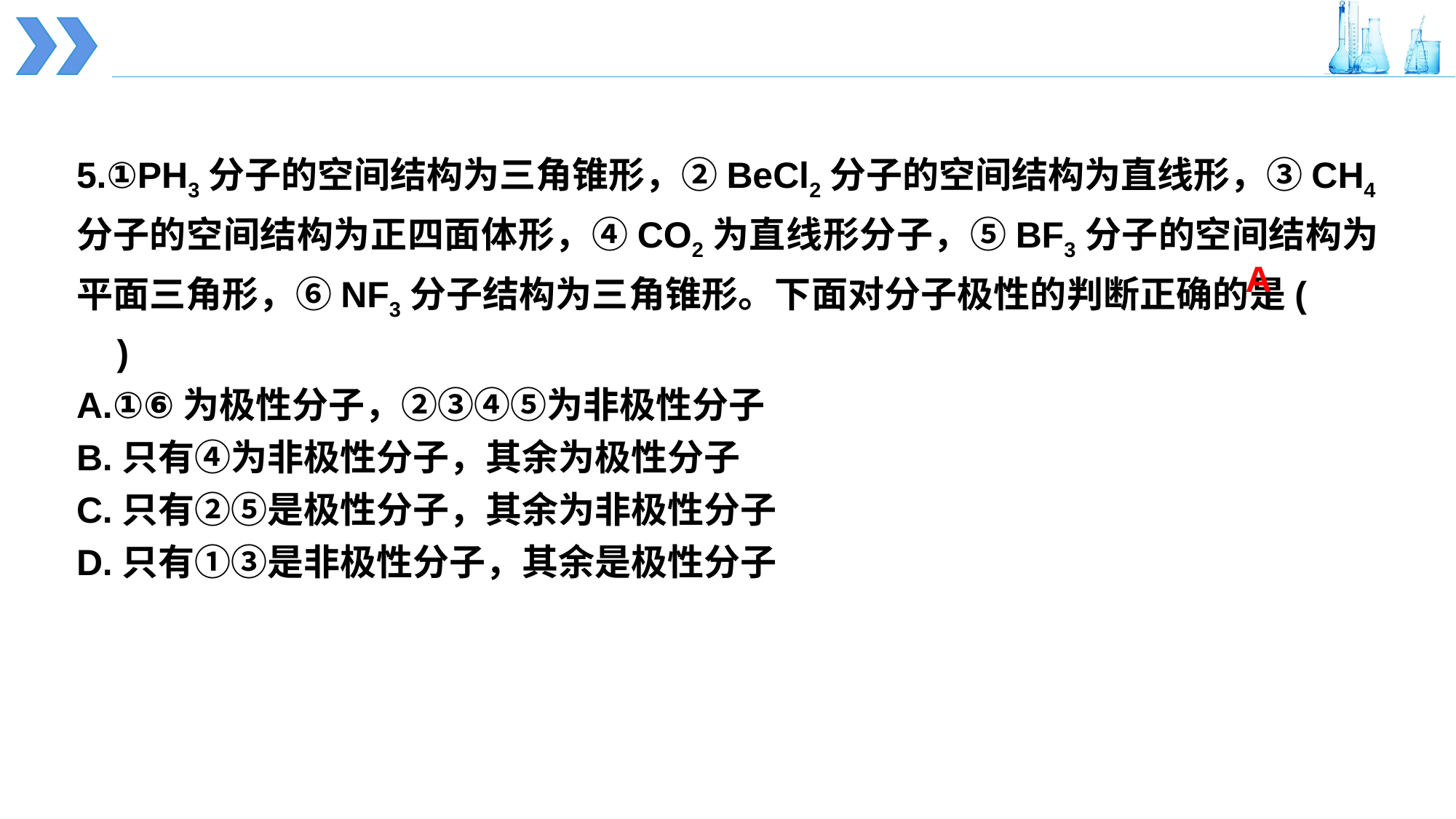

5.①PH3分子的空间结构为三角锥形，②BeCl2分子的空间结构为直线形，③CH4分子的空间结构为正四面体形，④CO2为直线形分子，⑤BF3分子的空间结构为平面三角形，⑥NF3分子结构为三角锥形。下面对分子极性的判断正确的是(            )
A.①⑥为极性分子，②③④⑤为非极性分子
B.只有④为非极性分子，其余为极性分子
C.只有②⑤是极性分子，其余为非极性分子
D.只有①③是非极性分子，其余是极性分子
A